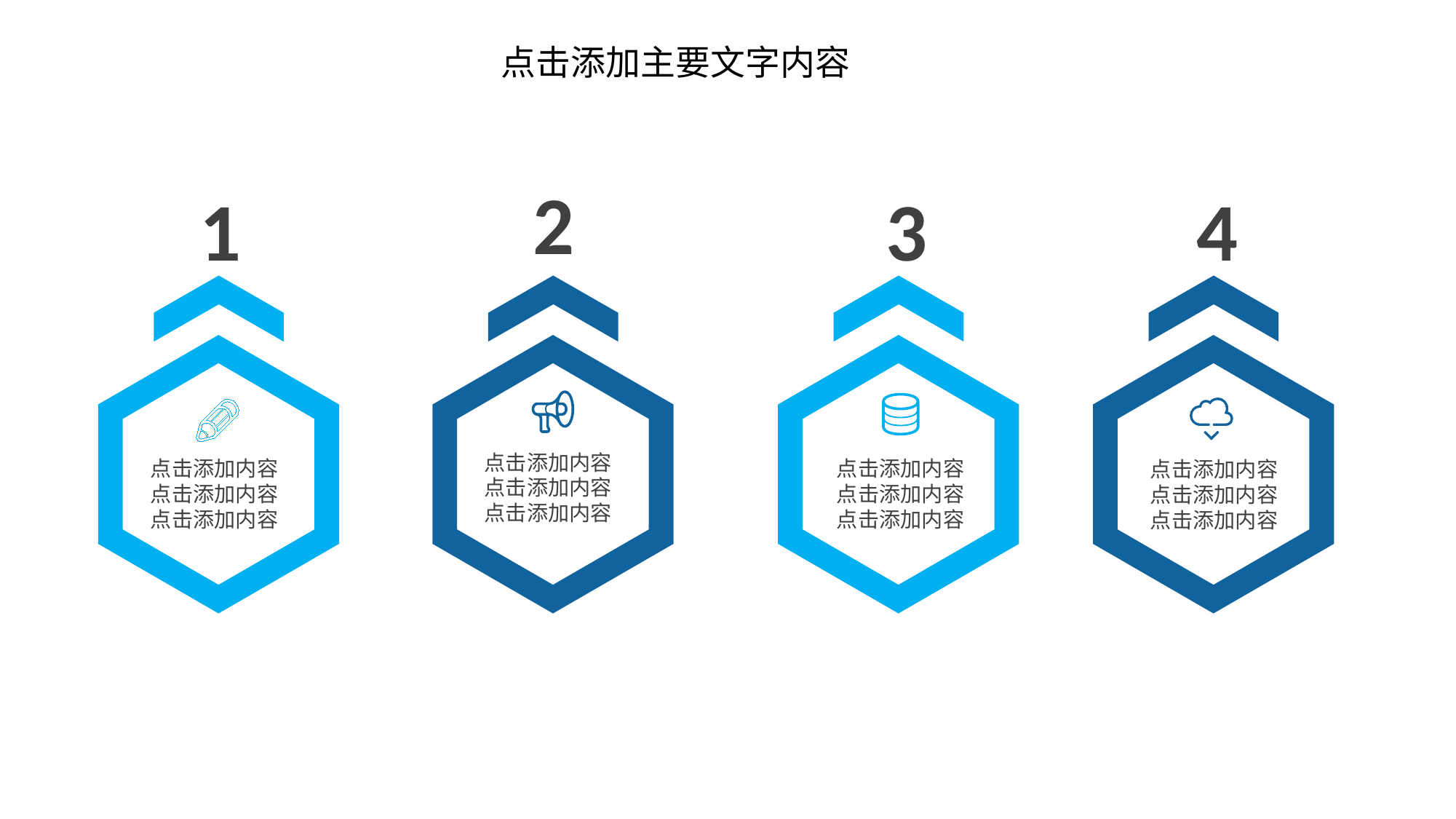

2

点击添加内容
点击添加内容
点击添加内容
1

点击添加内容
点击添加内容
点击添加内容
3

点击添加内容
点击添加内容
点击添加内容
4

点击添加内容
点击添加内容
点击添加内容